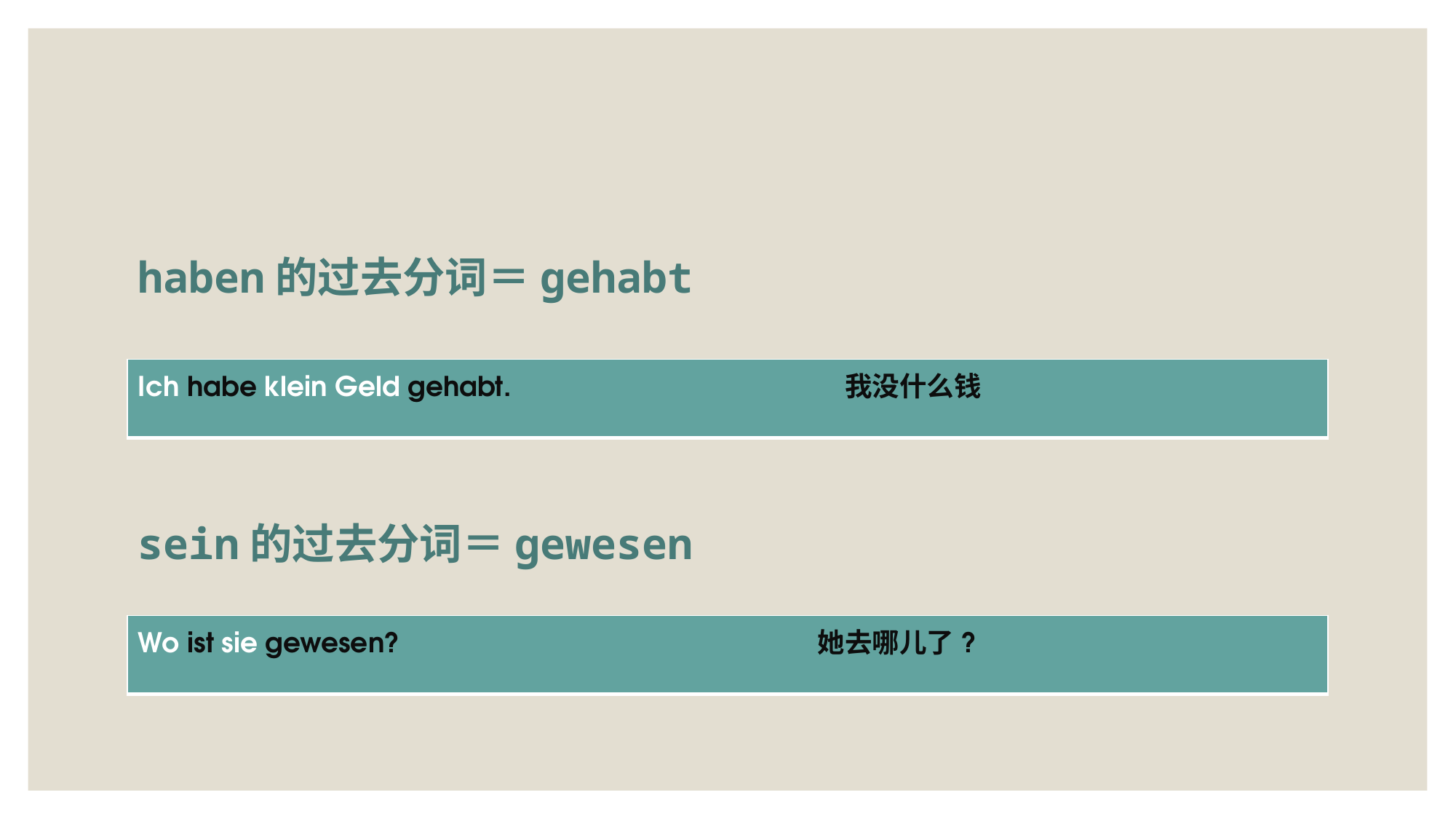

haben的过去分词＝gehabt
| Ich habe klein Geld gehabt. 我没什么钱 |
| --- |
sein的过去分词＝gewesen
| Wo ist sie gewesen? 她去哪儿了? |
| --- |